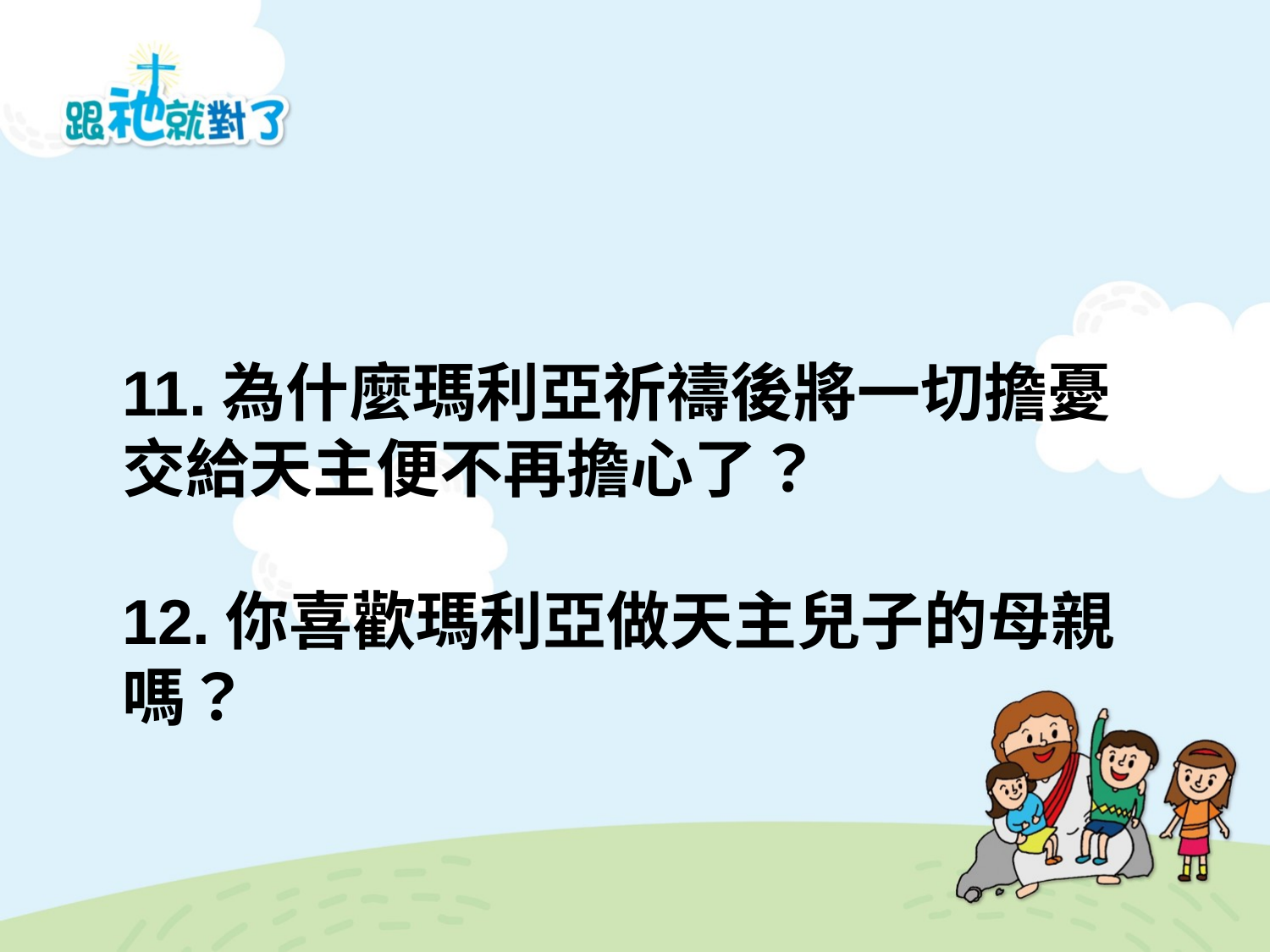

11.為什麼瑪利亞祈禱後將一切擔憂交給天主便不再擔心了？

12.你喜歡瑪利亞做天主兒子的母親嗎？